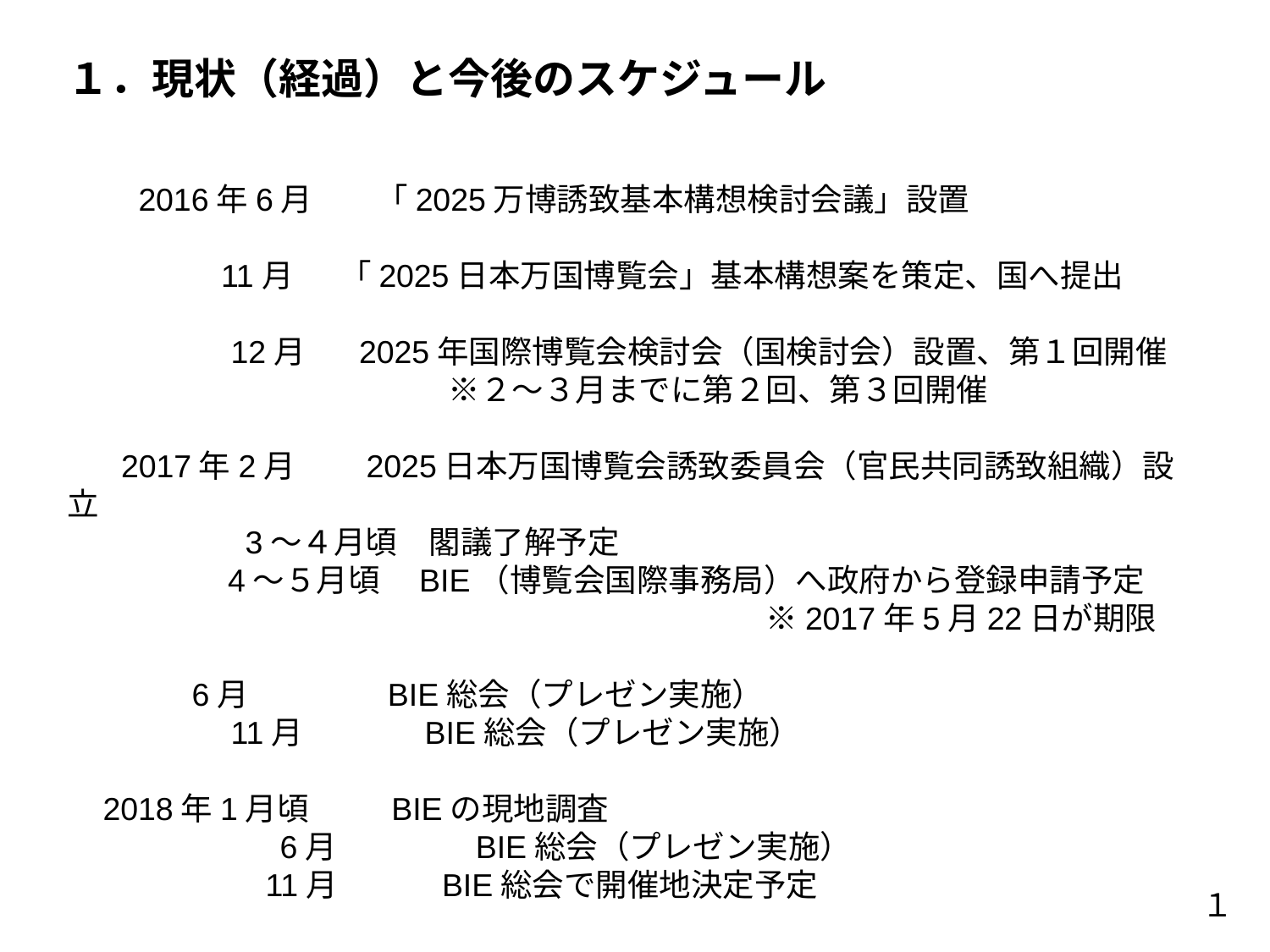

１．現状（経過）と今後のスケジュール

　　2016年6月　　「2025万博誘致基本構想検討会議」設置

     　　　 11月　  「2025日本万国博覧会」基本構想案を策定、国へ提出

　   　　　 12月　  2025年国際博覧会検討会（国検討会）設置、第１回開催
　　　　　　　　　　　　※２～３月までに第２回、第３回開催

　  2017年2月　　2025日本万国博覧会誘致委員会（官民共同誘致組織）設立
　   　　　   3～４月頃　閣議了解予定
　     　　   4～５月頃　BIE（博覧会国際事務局）へ政府から登録申請予定
　　　　　　　　　　　　　　　　　　　　　　※2017年5月22日が期限

              6月　　　     BIE総会（プレゼン実施）
　　　　    11月　　       BIE総会（プレゼン実施）

    2018年1月頃　      BIEの現地調査
　　　　　　  6月　　　     BIE総会（プレゼン実施）
　　　　　　11月　         BIE総会で開催地決定予定
１